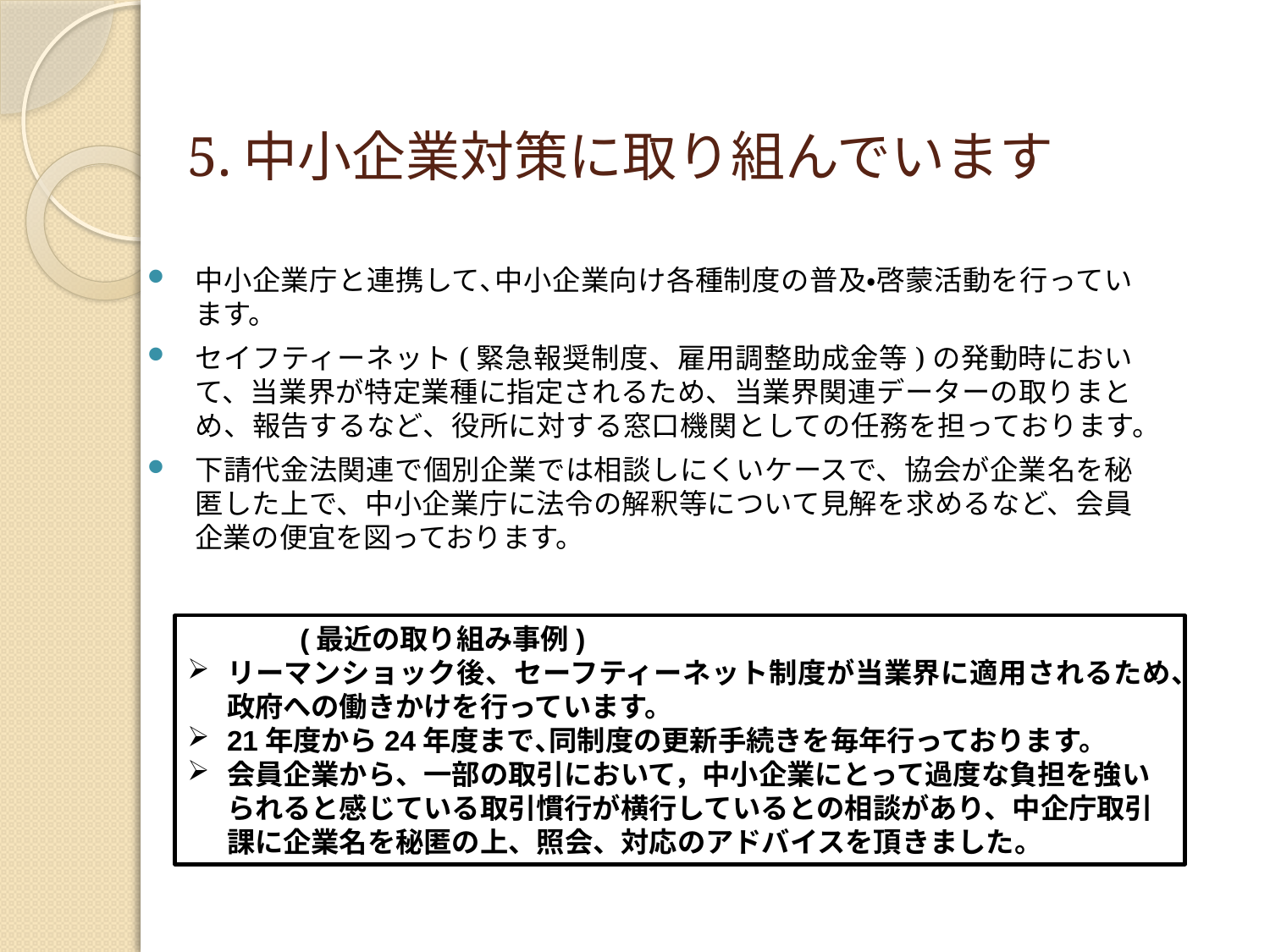

# 5.中小企業対策に取り組んでいます
中小企業庁と連携して､中小企業向け各種制度の普及・啓蒙活動を行っています。
セイフティーネット(緊急報奨制度、雇用調整助成金等)の発動時において、当業界が特定業種に指定されるため、当業界関連データーの取りまとめ、報告するなど、役所に対する窓口機関としての任務を担っております。
下請代金法関連で個別企業では相談しにくいケースで、協会が企業名を秘匿した上で、中小企業庁に法令の解釈等について見解を求めるなど、会員企業の便宜を図っております。

(最近の取り組み事例)
リーマンショック後、セーフティーネット制度が当業界に適用されるため、政府への働きかけを行っています。
21年度から24年度まで､同制度の更新手続きを毎年行っております。
会員企業から、一部の取引において，中小企業にとって過度な負担を強いられると感じている取引慣行が横行しているとの相談があり、中企庁取引課に企業名を秘匿の上、照会、対応のアドバイスを頂きました。